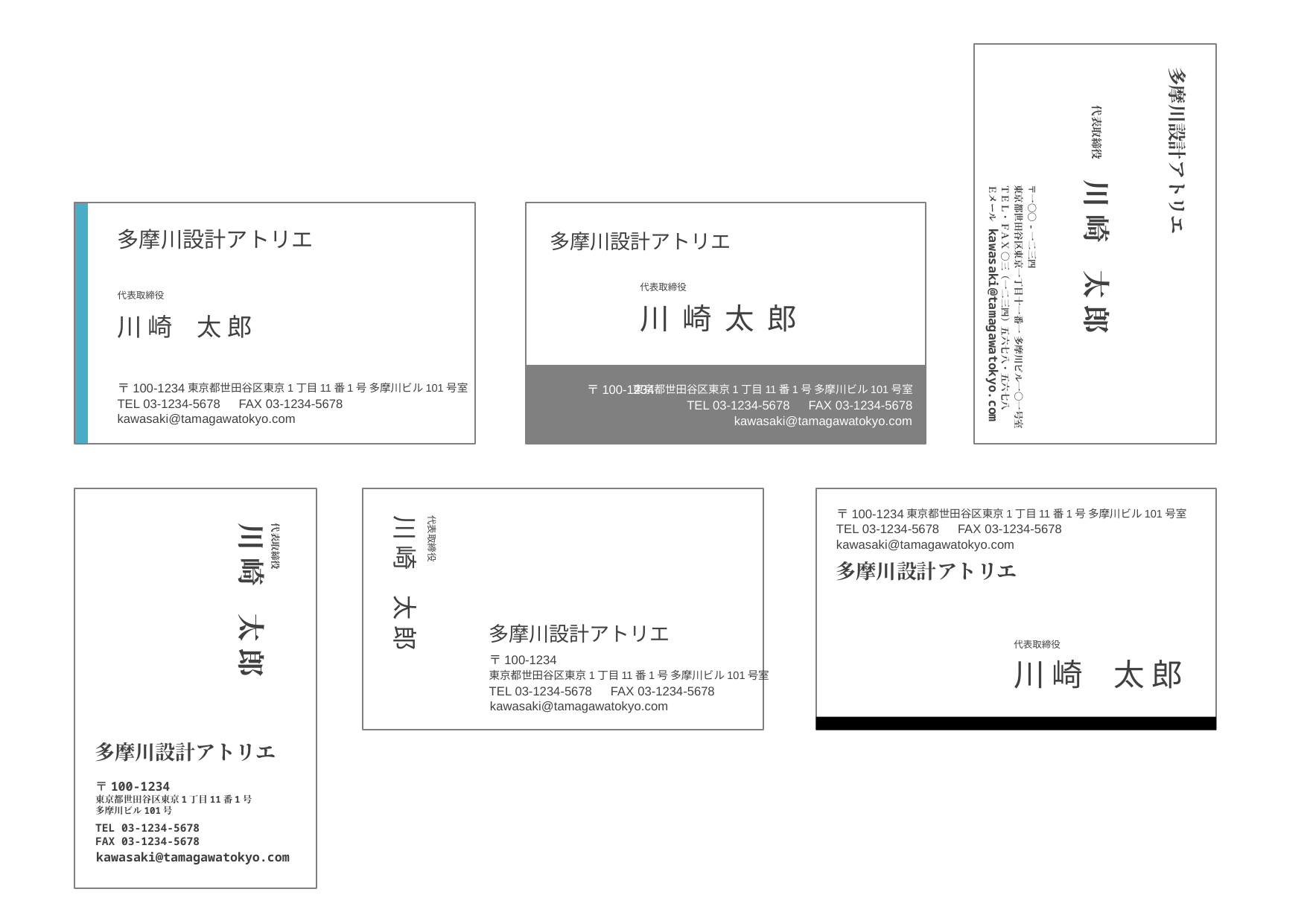

多摩川設計アトリエ
代表取締役
川 崎　太 郎
Ｅメール
ＴＥＬ・ＦＡＸ 〇三（一二三四）五六七八・五六七八
東京都世田谷区東京一丁目十一番一 多摩川ビル一〇一号室
〒一〇〇-一二三四

多摩川設計アトリエ
多摩川設計アトリエ
代表取締役
代表取締役
川  崎  太  郎
川 崎　太 郎
kawasaki@tamagawatokyo.com

〒100-1234
東京都世田谷区東京1丁目11番1号 多摩川ビル101号室
〒100-1234
東京都世田谷区東京1丁目11番1号 多摩川ビル101号室
TEL 03-1234-5678　FAX 03-1234-5678
TEL 03-1234-5678　FAX 03-1234-5678
kawasaki@tamagawatokyo.com
kawasaki@tamagawatokyo.com

〒100-1234
東京都世田谷区東京1丁目11番1号 多摩川ビル101号室
川 崎　太 郎
代表取締役
TEL 03-1234-5678　FAX 03-1234-5678
川 崎　太 郎
代表取締役
kawasaki@tamagawatokyo.com
多摩川設計アトリエ
多摩川設計アトリエ
代表取締役
〒100-1234
川 崎　太 郎
東京都世田谷区東京1丁目11番1号 多摩川ビル101号室
TEL 03-1234-5678　FAX 03-1234-5678
kawasaki@tamagawatokyo.com

多摩川設計アトリエ
〒100-1234
東京都世田谷区東京1丁目11番1号
多摩川ビル101号
TEL 03-1234-5678
FAX 03-1234-5678
kawasaki@tamagawatokyo.com